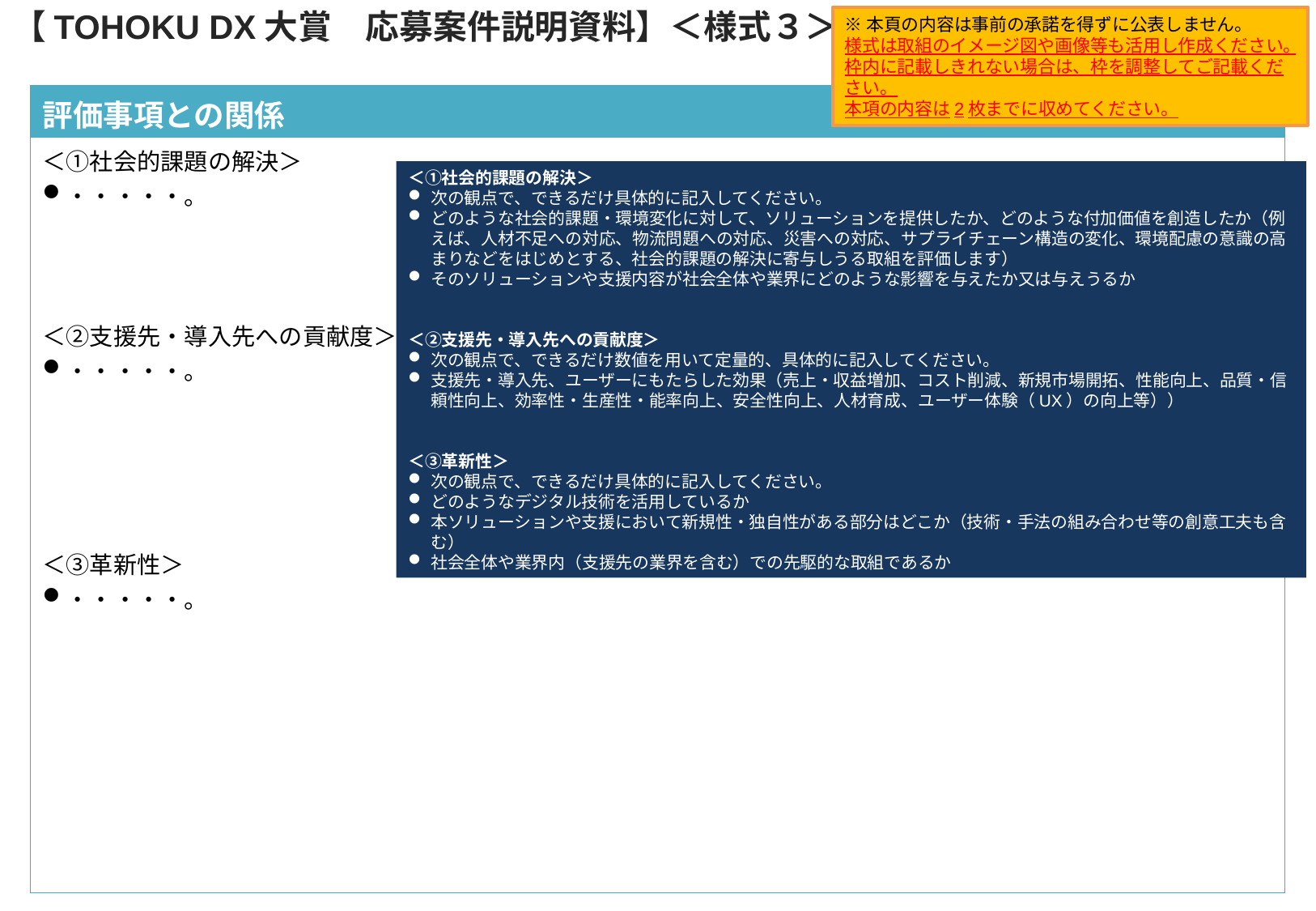

【TOHOKU DX大賞　応募案件説明資料】＜様式３＞
※本頁の内容は事前の承諾を得ずに公表しません。
様式は取組のイメージ図や画像等も活用し作成ください。
枠内に記載しきれない場合は、枠を調整してご記載ください。
本項の内容は2枚までに収めてください。
| 評価事項との関係 |
| --- |
| ＜①社会的課題の解決＞ ・・・・・。 ＜②支援先・導入先への貢献度＞ ・・・・・。 ＜③革新性＞ ・・・・・。 |
＜①社会的課題の解決＞
次の観点で、できるだけ具体的に記入してください。
どのような社会的課題・環境変化に対して、ソリューションを提供したか、どのような付加価値を創造したか（例えば、人材不足への対応、物流問題への対応、災害への対応、サプライチェーン構造の変化、環境配慮の意識の高まりなどをはじめとする、社会的課題の解決に寄与しうる取組を評価します）
そのソリューションや支援内容が社会全体や業界にどのような影響を与えたか又は与えうるか

＜②支援先・導入先への貢献度＞
次の観点で、できるだけ数値を用いて定量的、具体的に記入してください。
支援先・導入先、ユーザーにもたらした効果（売上・収益増加、コスト削減、新規市場開拓、性能向上、品質・信頼性向上、効率性・生産性・能率向上、安全性向上、人材育成、ユーザー体験（UX）の向上等））

＜③革新性＞
次の観点で、できるだけ具体的に記入してください。
どのようなデジタル技術を活用しているか
本ソリューションや支援において新規性・独自性がある部分はどこか（技術・手法の組み合わせ等の創意工夫も含む）
社会全体や業界内（支援先の業界を含む）での先駆的な取組であるか